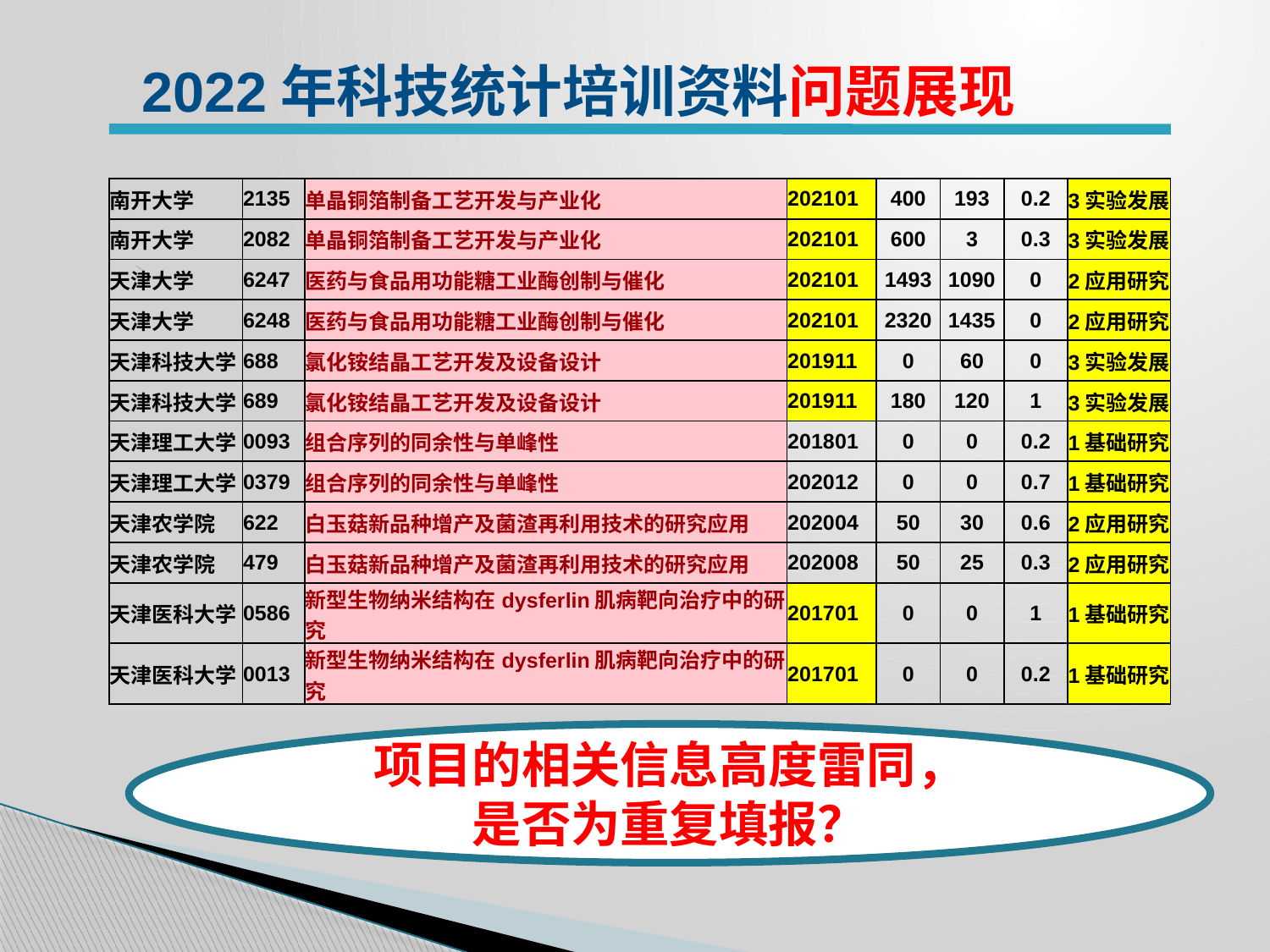

2022年科技统计培训资料问题展现
| 南开大学 | 2135 | 单晶铜箔制备工艺开发与产业化 | 202101 | 400 | 193 | 0.2 | 3实验发展 |
| --- | --- | --- | --- | --- | --- | --- | --- |
| 南开大学 | 2082 | 单晶铜箔制备工艺开发与产业化 | 202101 | 600 | 3 | 0.3 | 3实验发展 |
| 天津大学 | 6247 | 医药与食品用功能糖工业酶创制与催化 | 202101 | 1493 | 1090 | 0 | 2应用研究 |
| 天津大学 | 6248 | 医药与食品用功能糖工业酶创制与催化 | 202101 | 2320 | 1435 | 0 | 2应用研究 |
| 天津科技大学 | 688 | 氯化铵结晶工艺开发及设备设计 | 201911 | 0 | 60 | 0 | 3实验发展 |
| 天津科技大学 | 689 | 氯化铵结晶工艺开发及设备设计 | 201911 | 180 | 120 | 1 | 3实验发展 |
| 天津理工大学 | 0093 | 组合序列的同余性与单峰性 | 201801 | 0 | 0 | 0.2 | 1基础研究 |
| 天津理工大学 | 0379 | 组合序列的同余性与单峰性 | 202012 | 0 | 0 | 0.7 | 1基础研究 |
| 天津农学院 | 622 | 白玉菇新品种增产及菌渣再利用技术的研究应用 | 202004 | 50 | 30 | 0.6 | 2应用研究 |
| 天津农学院 | 479 | 白玉菇新品种增产及菌渣再利用技术的研究应用 | 202008 | 50 | 25 | 0.3 | 2应用研究 |
| 天津医科大学 | 0586 | 新型生物纳米结构在dysferlin肌病靶向治疗中的研究 | 201701 | 0 | 0 | 1 | 1基础研究 |
| 天津医科大学 | 0013 | 新型生物纳米结构在dysferlin肌病靶向治疗中的研究 | 201701 | 0 | 0 | 0.2 | 1基础研究 |
项目的相关信息高度雷同，
是否为重复填报？